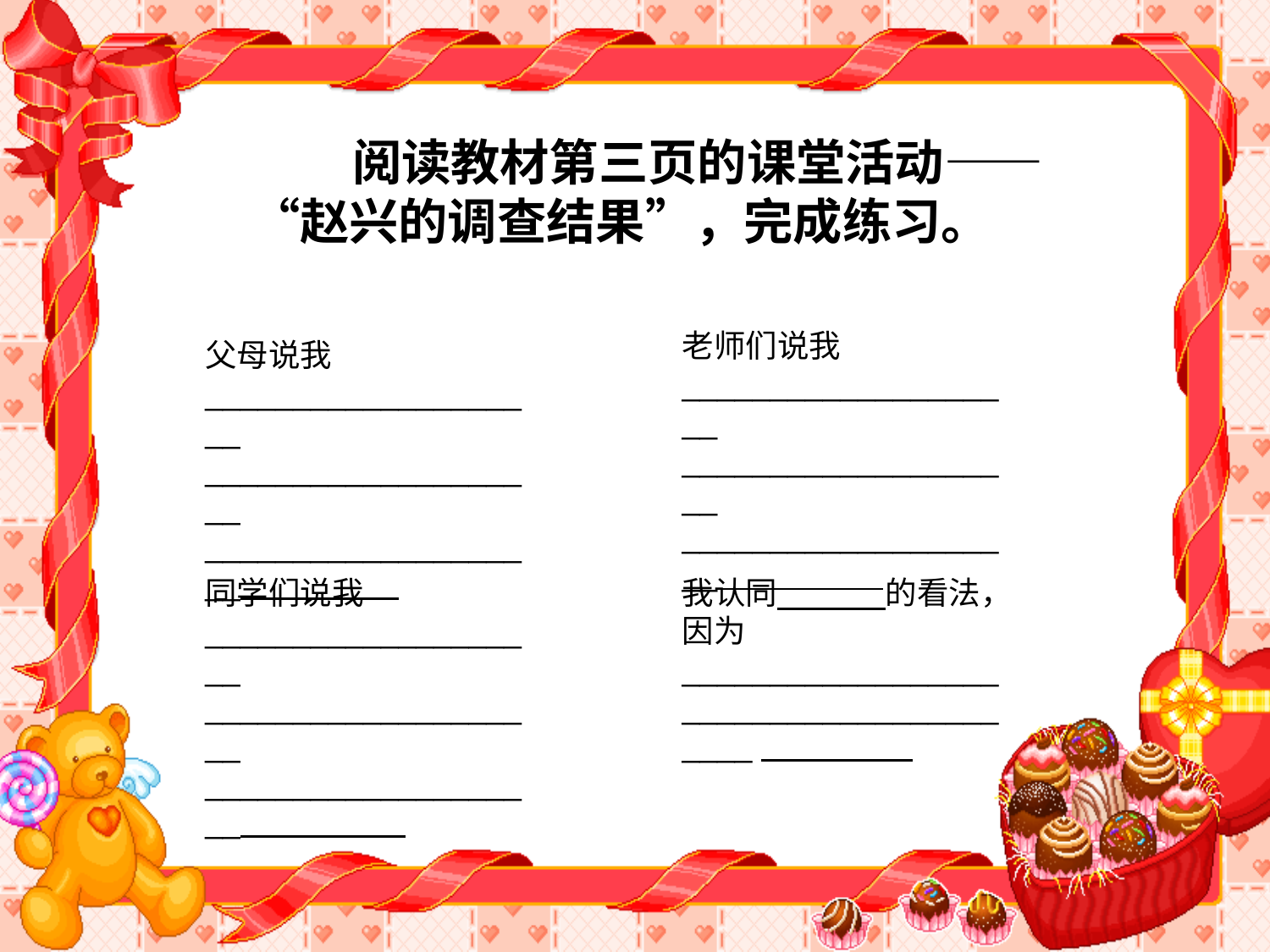

阅读教材第三页的课堂活动——“赵兴的调查结果”，完成练习。
老师们说我 ____________________
____________________
____________________
父母说我____________________
____________________
____________________
同学们说我____________________
____________________
____________________
我认同               的看法，
因为________________________________________